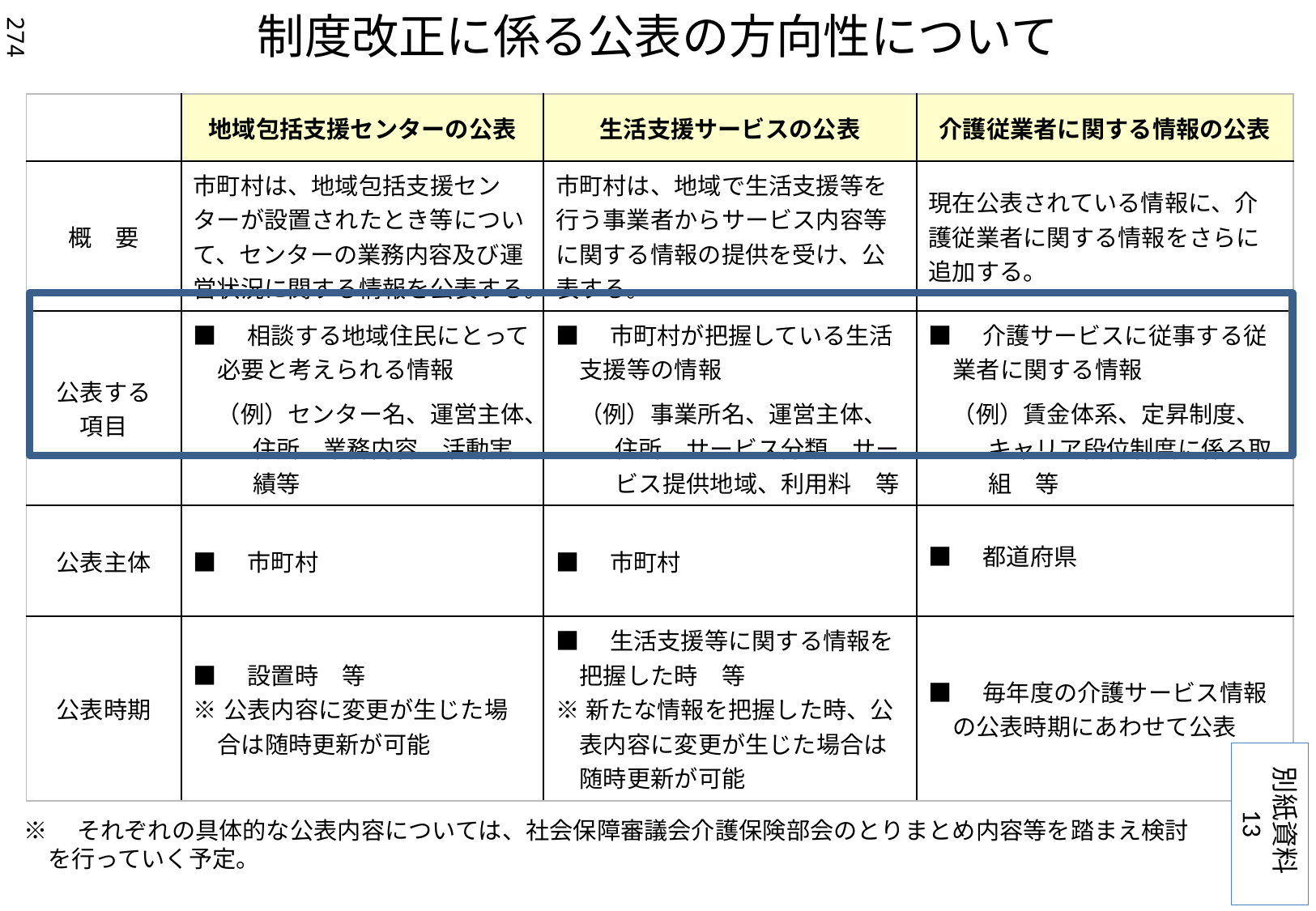

制度改正に係る公表の方向性について
274
|  | 地域包括支援センターの公表 | 生活支援サービスの公表 | 介護従業者に関する情報の公表 |
| --- | --- | --- | --- |
| 概　要 | 市町村は、地域包括支援センターが設置されたとき等について、センターの業務内容及び運営状況に関する情報を公表する。 | 市町村は、地域で生活支援等を行う事業者からサービス内容等に関する情報の提供を受け、公表する。 | 現在公表されている情報に、介護従業者に関する情報をさらに追加する。 |
| 公表する 項目 | ■　相談する地域住民にとって必要と考えられる情報 　（例）センター名、運営主体、住所、業務内容、活動実績等 | ■　市町村が把握している生活支援等の情報 　（例）事業所名、運営主体、住所、サービス分類、サービス提供地域、利用料　等 | ■　介護サービスに従事する従業者に関する情報 　（例）賃金体系、定昇制度、キャリア段位制度に係る取組　等 |
| 公表主体 | ■　市町村 | ■　市町村 | ■　都道府県 |
| 公表時期 | ■　設置時　等 ※公表内容に変更が生じた場合は随時更新が可能 | ■　生活支援等に関する情報を把握した時　等 ※新たな情報を把握した時、公表内容に変更が生じた場合は随時更新が可能 | ■　毎年度の介護サービス情報の公表時期にあわせて公表 |

別紙資料13
※　それぞれの具体的な公表内容については、社会保障審議会介護保険部会のとりまとめ内容等を踏まえ検討を行っていく予定。